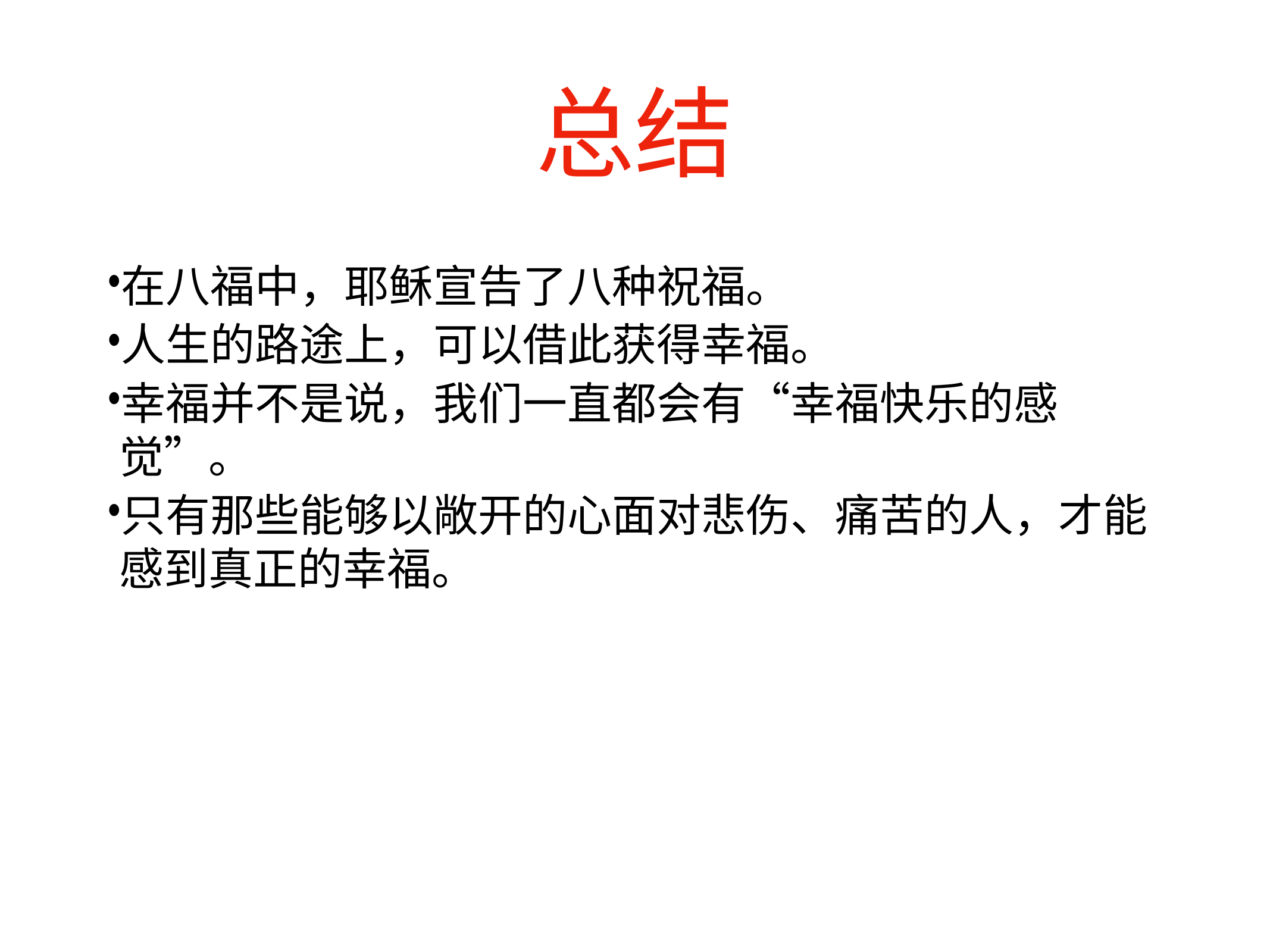

# 总结
在八福中，耶稣宣告了八种祝福。
人生的路途上，可以借此获得幸福。
幸福并不是说，我们一直都会有“幸福快乐的感觉”。
只有那些能够以敞开的心面对悲伤、痛苦的人，才能感到真正的幸福。